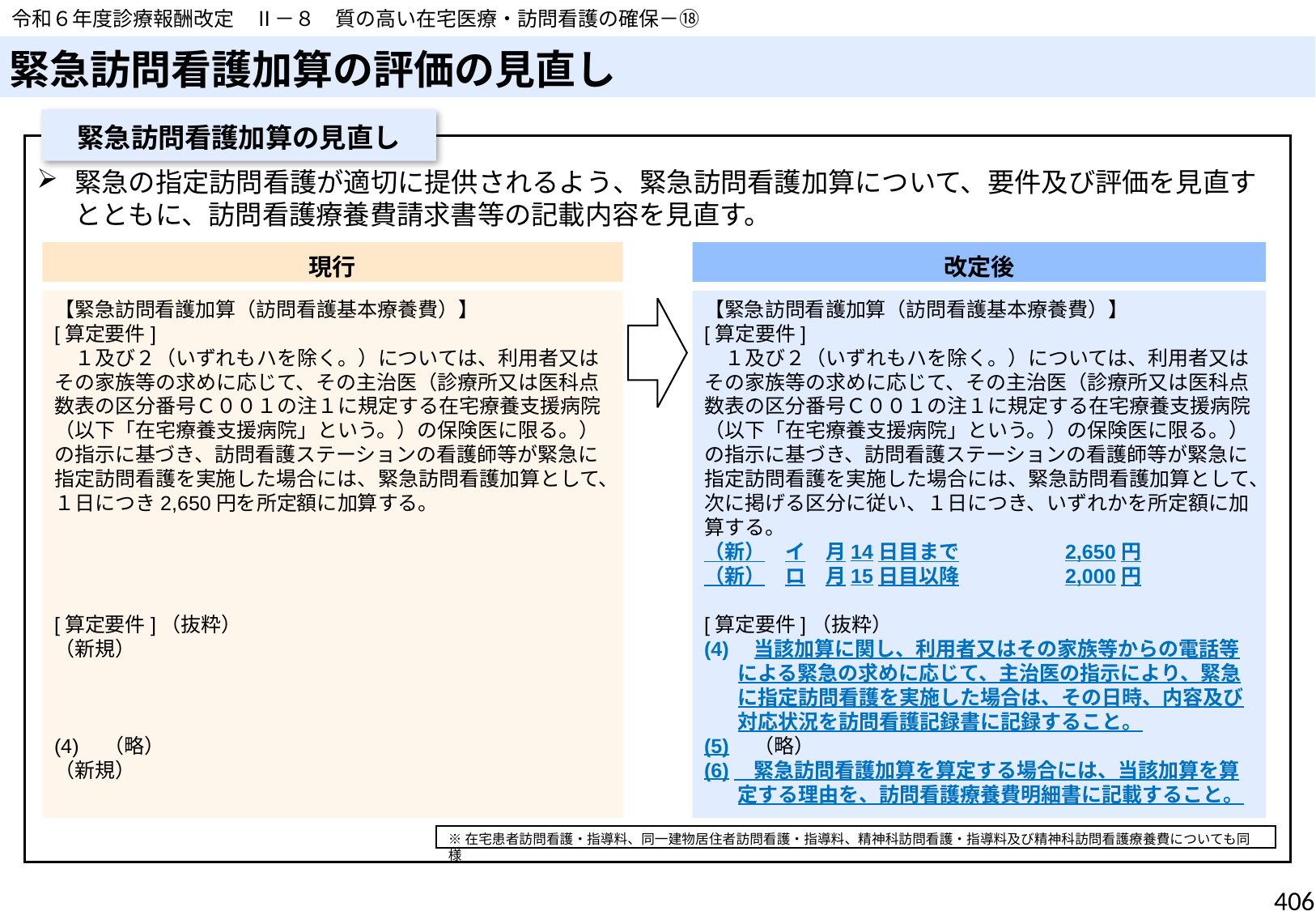

令和６年度診療報酬改定　Ⅱ－８　質の高い在宅医療・訪問看護の確保－⑱
# 緊急訪問看護加算の評価の見直し
緊急訪問看護加算の見直し

緊急の指定訪問看護が適切に提供されるよう、緊急訪問看護加算について、要件及び評価を見直すとともに、訪問看護療養費請求書等の記載内容を見直す。

現行
改定後
【緊急訪問看護加算（訪問看護基本療養費）】
[算定要件]
　１及び２（いずれもハを除く。）については、利用者又はその家族等の求めに応じて、その主治医（診療所又は医科点数表の区分番号Ｃ００１の注１に規定する在宅療養支援病院（以下「在宅療養支援病院」という。）の保険医に限る。）の指示に基づき、訪問看護ステーションの看護師等が緊急に指定訪問看護を実施した場合には、緊急訪問看護加算として、１日につき2,650円を所定額に加算する。

[算定要件]（抜粋）
（新規）

(4)　（略）
（新規）

【緊急訪問看護加算（訪問看護基本療養費）】
[算定要件]
　１及び２（いずれもハを除く。）については、利用者又はその家族等の求めに応じて、その主治医（診療所又は医科点数表の区分番号Ｃ００１の注１に規定する在宅療養支援病院（以下「在宅療養支援病院」という。）の保険医に限る。）の指示に基づき、訪問看護ステーションの看護師等が緊急に指定訪問看護を実施した場合には、緊急訪問看護加算として、次に掲げる区分に従い、１日につき、いずれかを所定額に加算する。
（新）　イ　月14日目まで　　　　　2,650円
（新）　ロ　月15日目以降　　　　　2,000円

[算定要件]（抜粋）
(4)　当該加算に関し、利用者又はその家族等からの電話等による緊急の求めに応じて、主治医の指示により、緊急に指定訪問看護を実施した場合は、その日時、内容及び対応状況を訪問看護記録書に記録すること。
(5)　（略）
(6)　緊急訪問看護加算を算定する場合には、当該加算を算定する理由を、訪問看護療養費明細書に記載すること。

※在宅患者訪問看護・指導料、同一建物居住者訪問看護・指導料、精神科訪問看護・指導料及び精神科訪問看護療養費についても同様
406